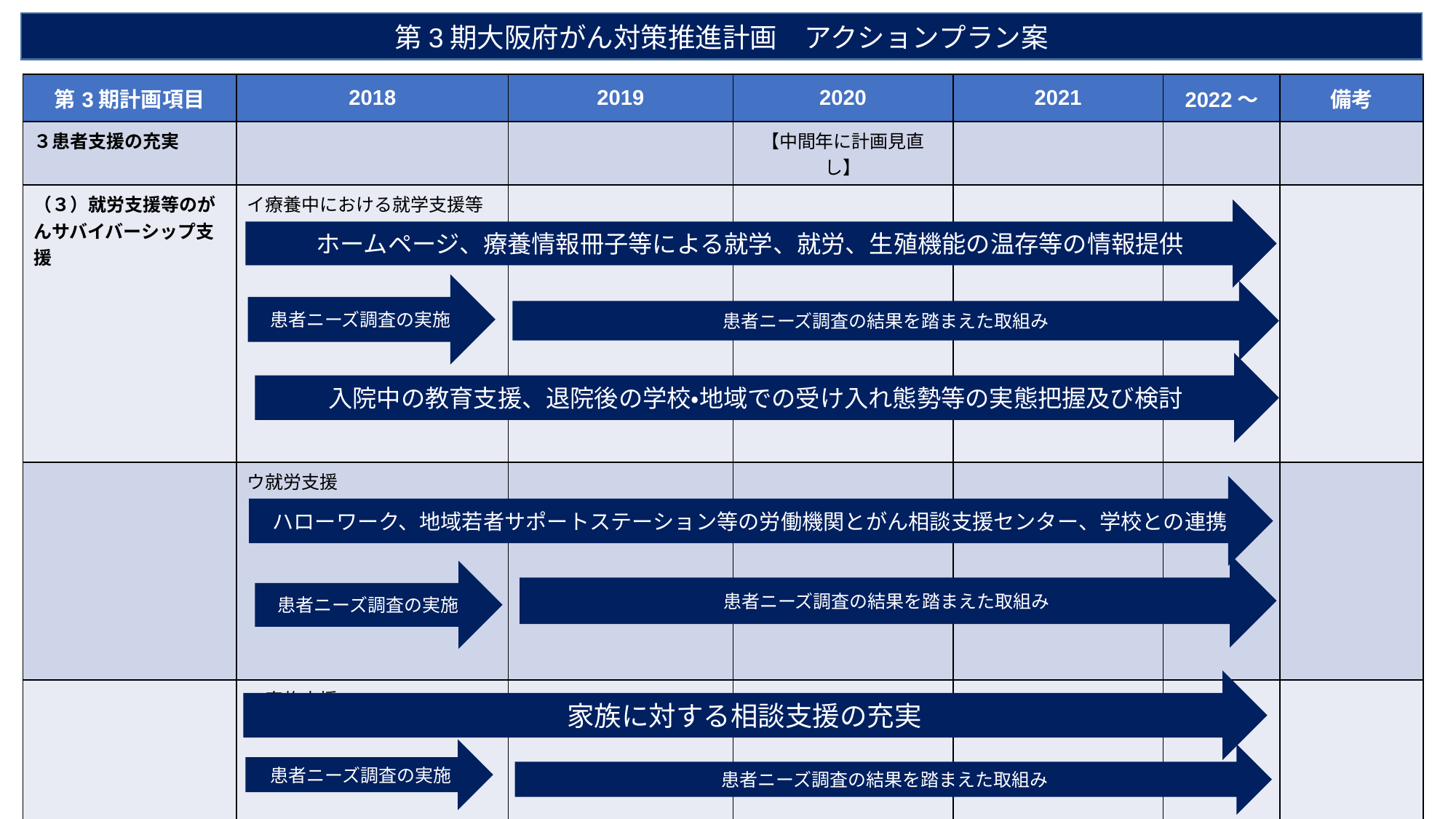

第3期大阪府がん対策推進計画　アクションプラン案
| 第3期計画項目 | 2018 | 2019 | 2020 | 2021 | 2022～ | 備考 |
| --- | --- | --- | --- | --- | --- | --- |
| ３患者支援の充実 |  |  | 【中間年に計画見直し】 |  |  |  |
| （３）就労支援等のがんサバイバーシップ支援 | イ療養中における就学支援等 |  |  |  |  |  |
|  | ウ就労支援 |  |  |  |  |  |
|  | エ家族支援 |  |  |  |  |  |
ホームページ、療養情報冊子等による就学、就労、生殖機能の温存等の情報提供
患者ニーズ調査の実施
患者ニーズ調査の結果を踏まえた取組み
入院中の教育支援、退院後の学校・地域での受け入れ態勢等の実態把握及び検討
ハローワーク、地域若者サポートステーション等の労働機関とがん相談支援センター、学校との連携
患者ニーズ調査の結果を踏まえた取組み
患者ニーズ調査の実施
家族に対する相談支援の充実
患者ニーズ調査の実施
患者ニーズ調査の結果を踏まえた取組み